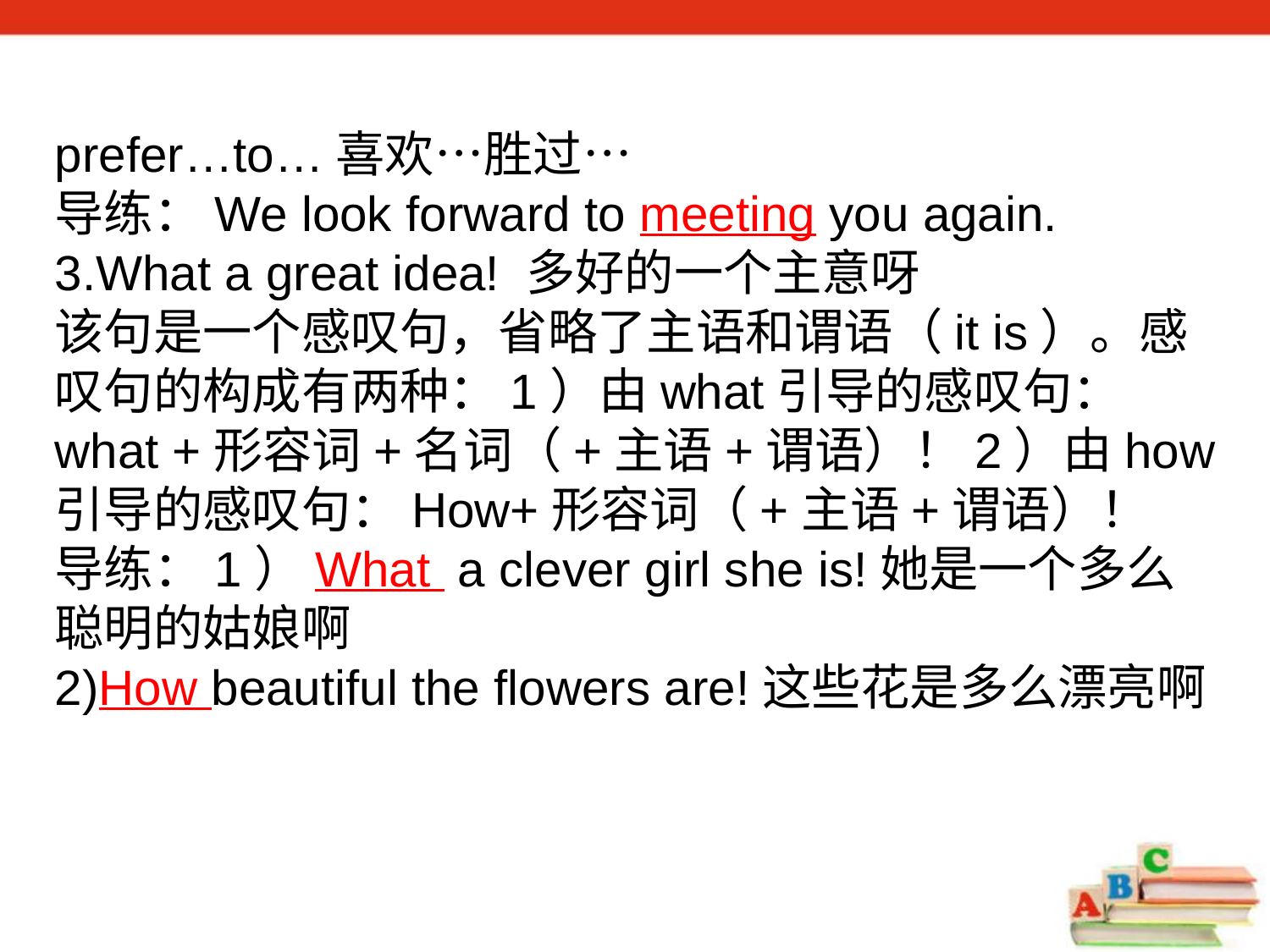

prefer…to…喜欢…胜过…
导练：We look forward to meeting you again.
3.What a great idea! 多好的一个主意呀
该句是一个感叹句，省略了主语和谓语（it is）。感叹句的构成有两种：1）由what引导的感叹句：what +形容词+名词（+主语+谓语）！2）由how引导的感叹句：How+形容词（+主语+谓语）！
导练：1）What  a clever girl she is!她是一个多么聪明的姑娘啊
2)How beautiful the flowers are!这些花是多么漂亮啊